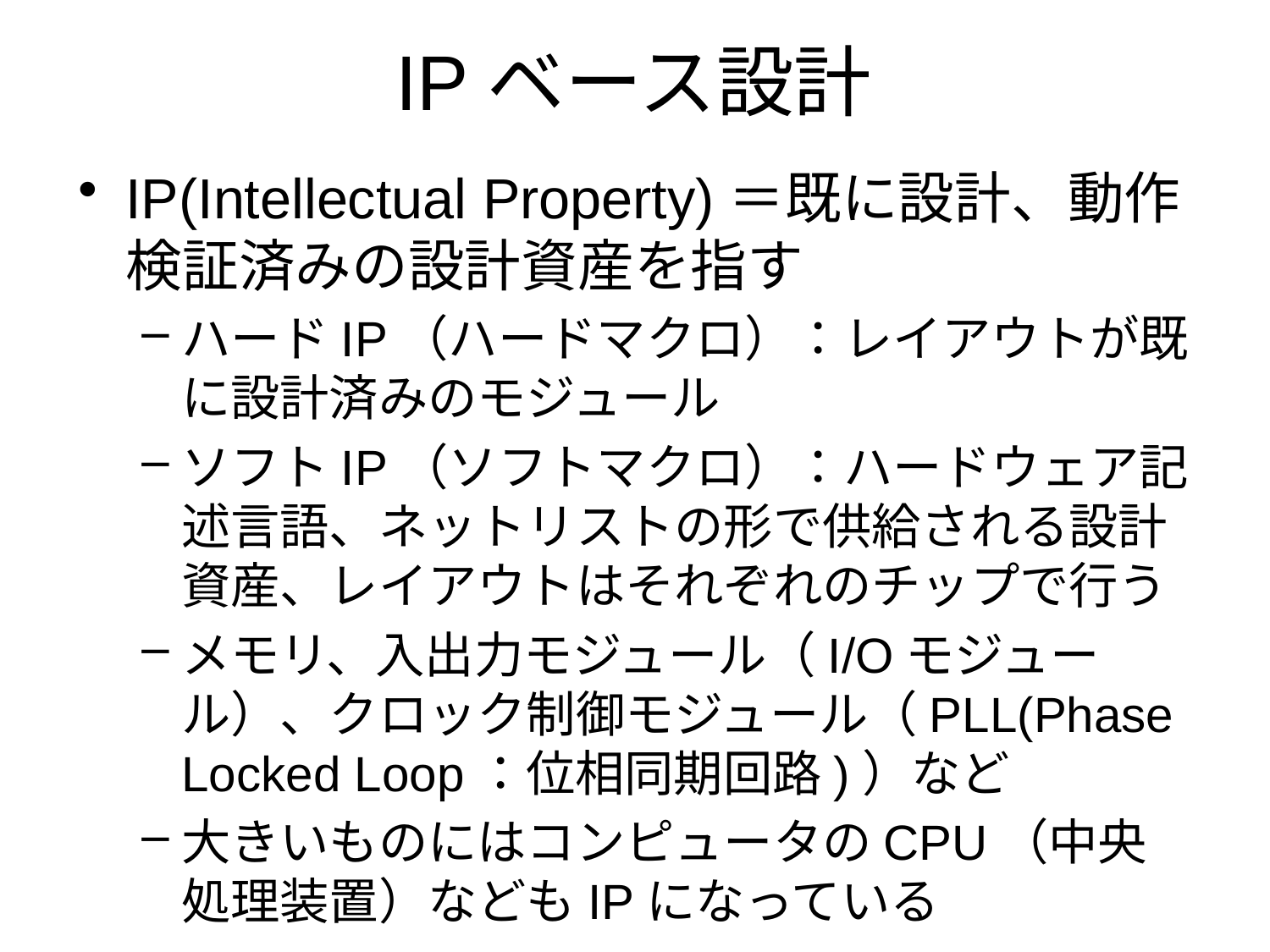

# IPベース設計
IP(Intellectual Property)＝既に設計、動作検証済みの設計資産を指す
ハードIP（ハードマクロ）：レイアウトが既に設計済みのモジュール
ソフトIP（ソフトマクロ）：ハードウェア記述言語、ネットリストの形で供給される設計資産、レイアウトはそれぞれのチップで行う
メモリ、入出力モジュール（I/Oモジュール）、クロック制御モジュール（PLL(Phase Locked Loop：位相同期回路)）など
大きいものにはコンピュータのCPU（中央処理装置）などもIPになっている